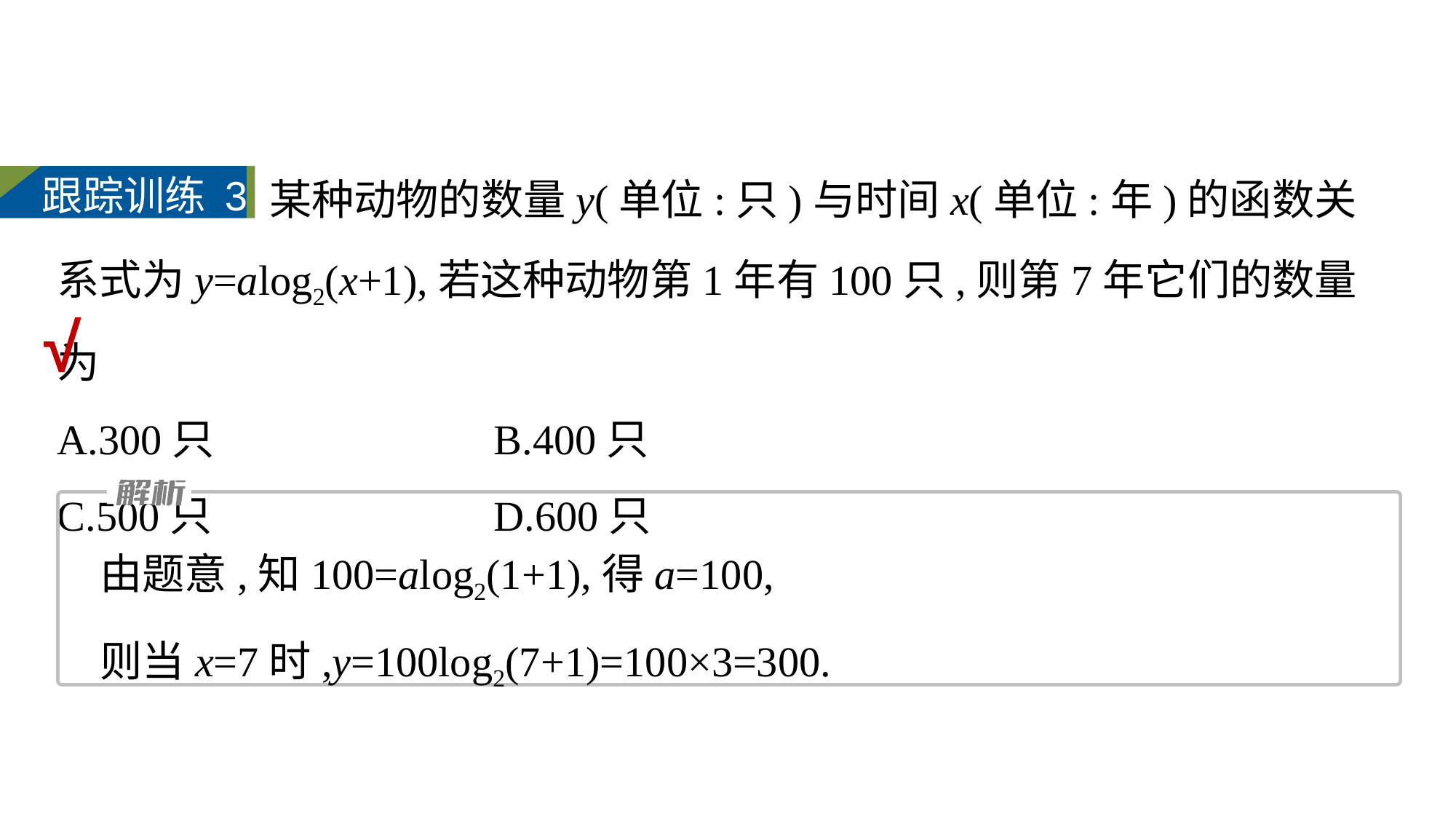

某种动物的数量y(单位:只)与时间x(单位:年)的函数关系式为y=alog2(x+1),若这种动物第1年有100只,则第7年它们的数量为
A.300只			B.400只
C.500只			D.600只
跟踪训练 3

√

由题意,知100=alog2(1+1),得a=100,
则当x=7时,y=100log2(7+1)=100×3=300.